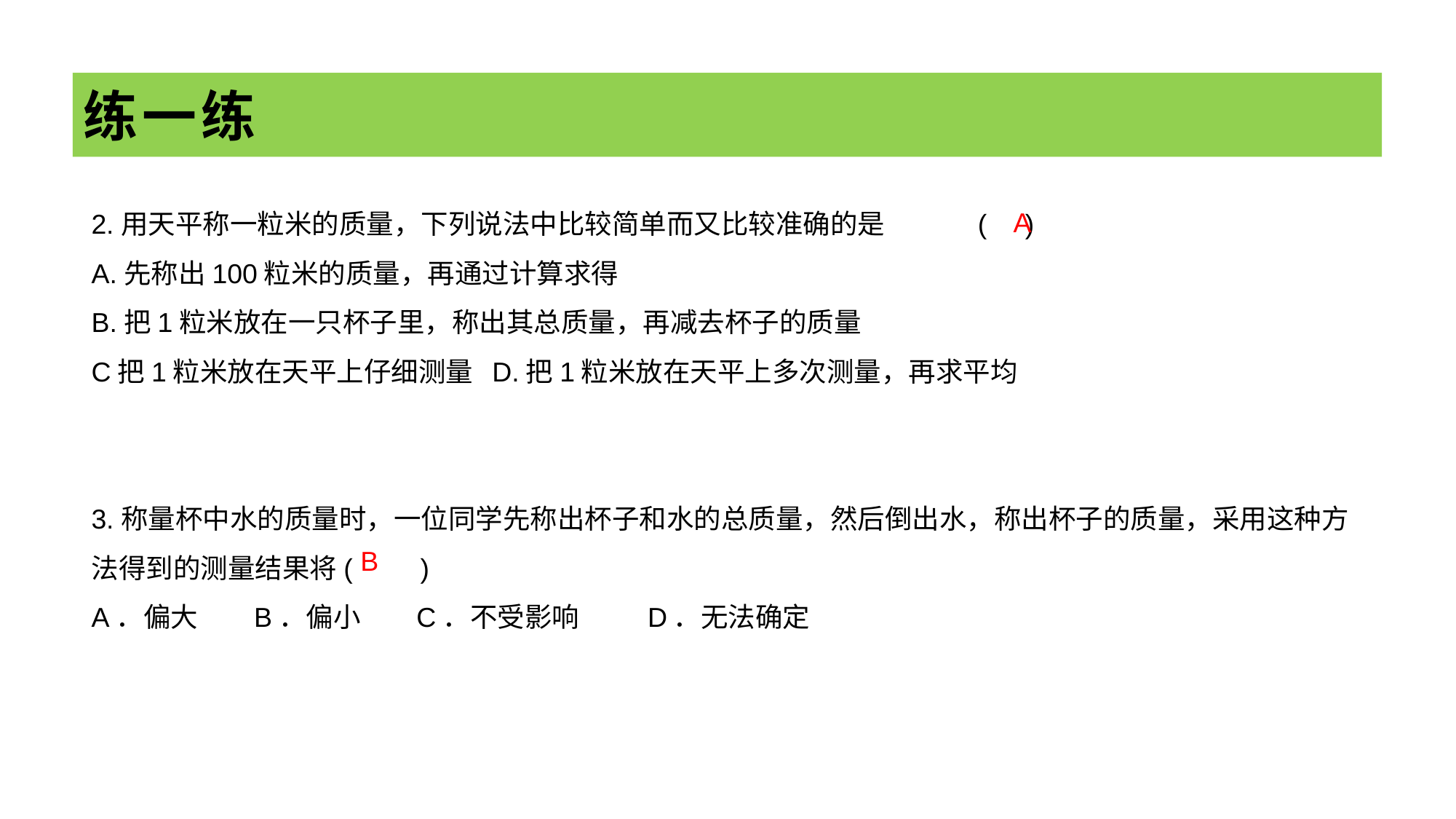

# 练一练
2.用天平称一粒米的质量，下列说法中比较简单而又比较准确的是              (     )
A.先称出100粒米的质量，再通过计算求得
B.把1粒米放在一只杯子里，称出其总质量，再减去杯子的质量
C把1粒米放在天平上仔细测量  D.把1粒米放在天平上多次测量，再求平均

3.称量杯中水的质量时，一位同学先称出杯子和水的总质量，然后倒出水，称出杯子的质量，采用这种方法得到的测量结果将(　　)
A．偏大        B．偏小        C．不受影响          D．无法确定
A
B